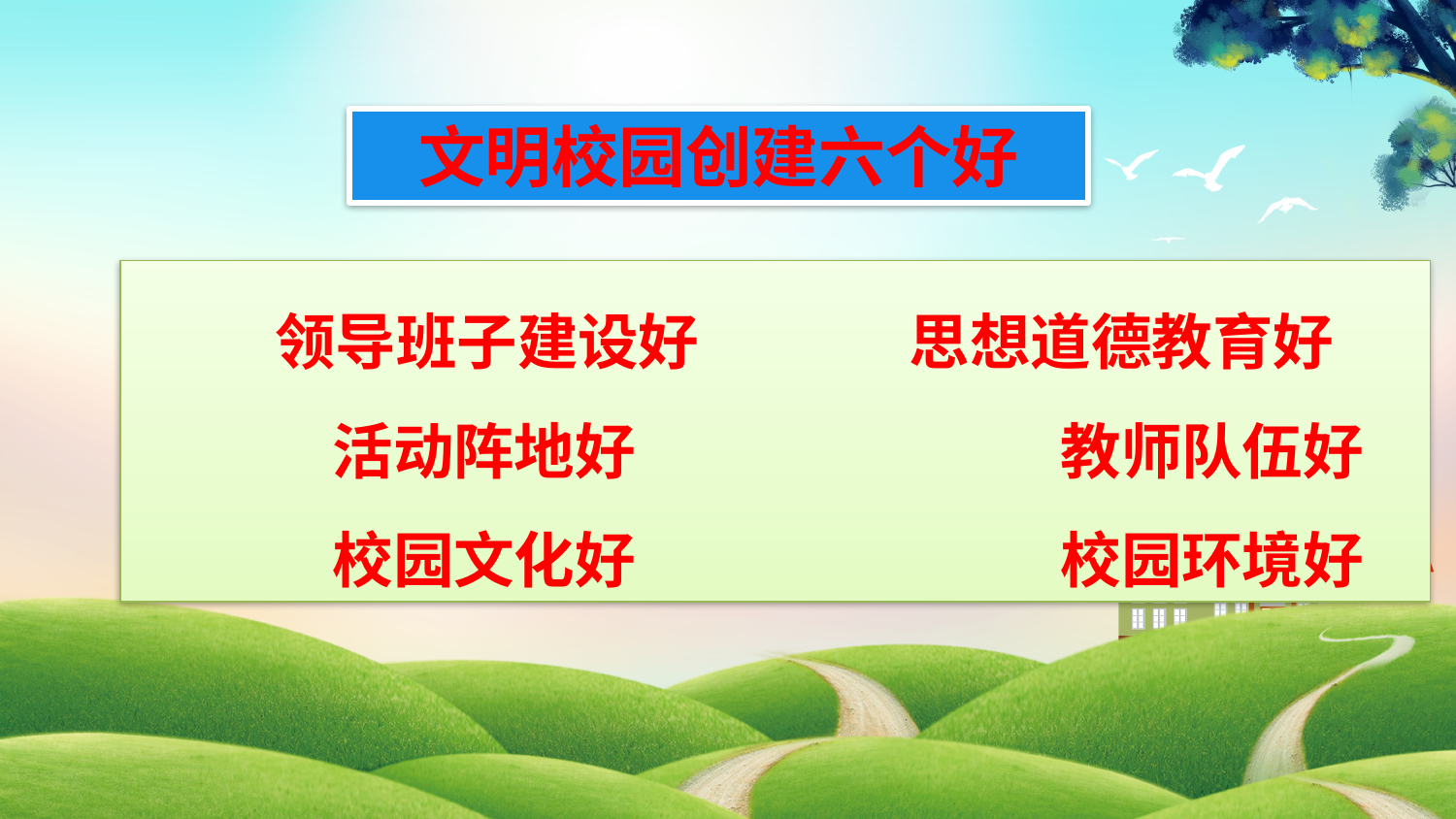

文明校园创建六个好
      领导班子建设好	        思想道德教育好
	活动阵地好			教师队伍好
	校园文化好			校园环境好